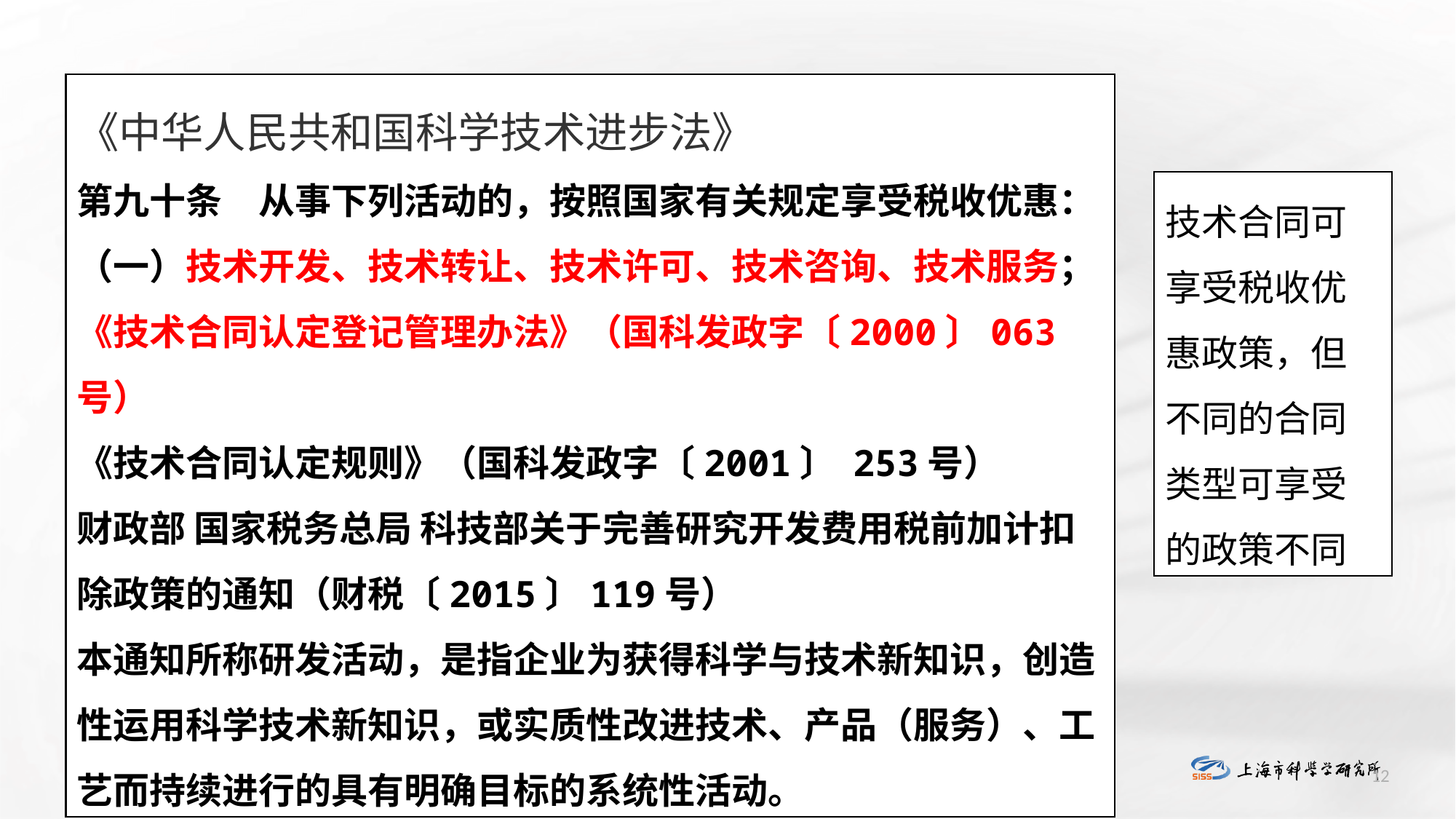

《中华人民共和国科学技术进步法》
第九十条　从事下列活动的，按照国家有关规定享受税收优惠：
（一）技术开发、技术转让、技术许可、技术咨询、技术服务；
《技术合同认定登记管理办法》（国科发政字〔2000〕063号）
《技术合同认定规则》（国科发政字〔2001〕 253号）
财政部 国家税务总局 科技部关于完善研究开发费用税前加计扣除政策的通知（财税〔2015〕119号）
本通知所称研发活动，是指企业为获得科学与技术新知识，创造性运用科学技术新知识，或实质性改进技术、产品（服务）、工艺而持续进行的具有明确目标的系统性活动。
技术合同可享受税收优惠政策，但不同的合同类型可享受的政策不同
12